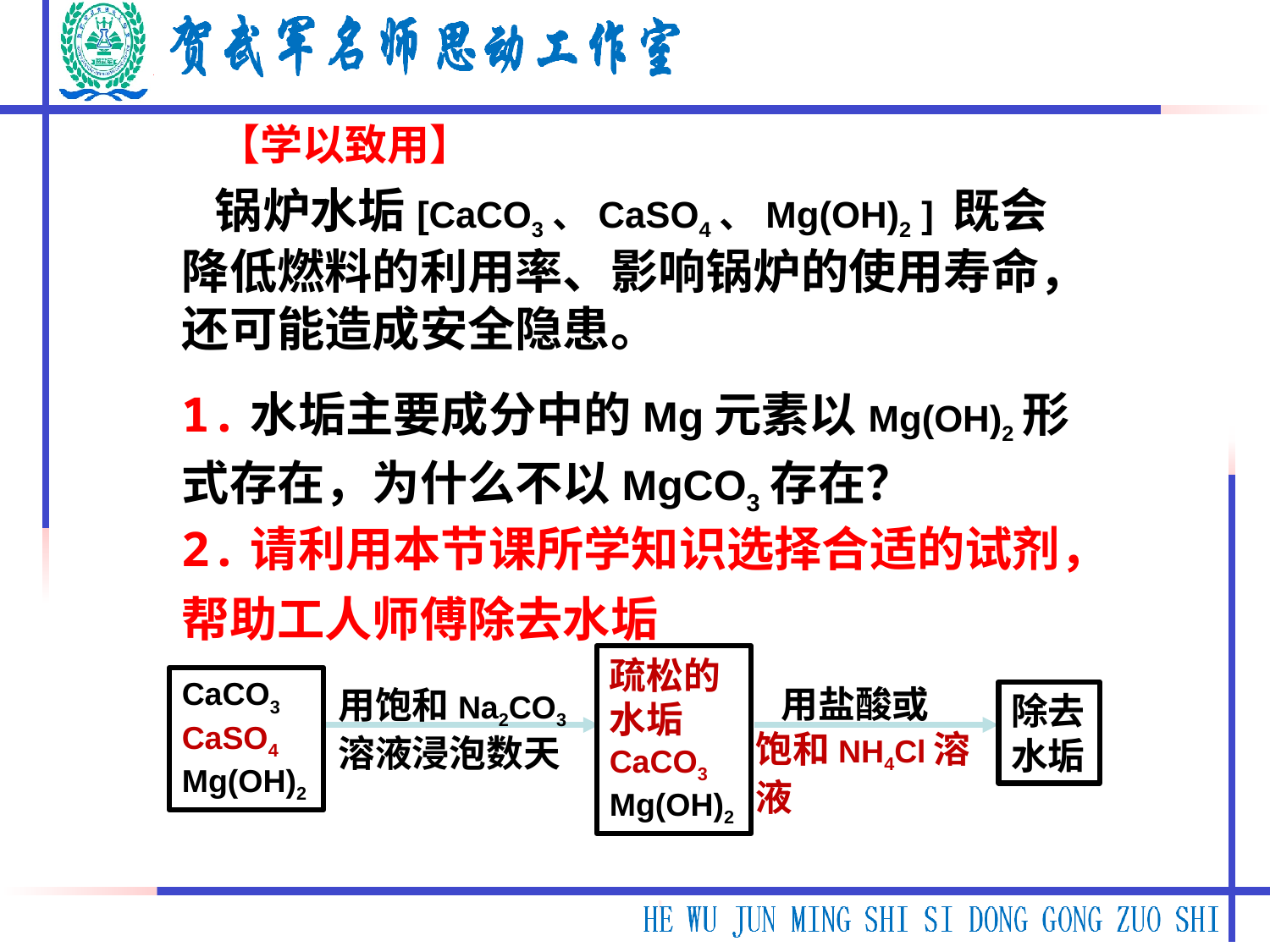

【学以致用】
  锅炉水垢[CaCO3、CaSO4、Mg(OH)2 ] 既会降低燃料的利用率、影响锅炉的使用寿命，还可能造成安全隐患。
1.水垢主要成分中的Mg元素以Mg(OH)2形式存在，为什么不以MgCO3存在？
2.请利用本节课所学知识选择合适的试剂，帮助工人师傅除去水垢
疏松的
水垢
CaCO3
Mg(OH)2
CaCO3
CaSO4
Mg(OH)2
  用盐酸或
饱和NH4Cl溶液
用饱和Na2CO3
溶液浸泡数天
除去
水垢